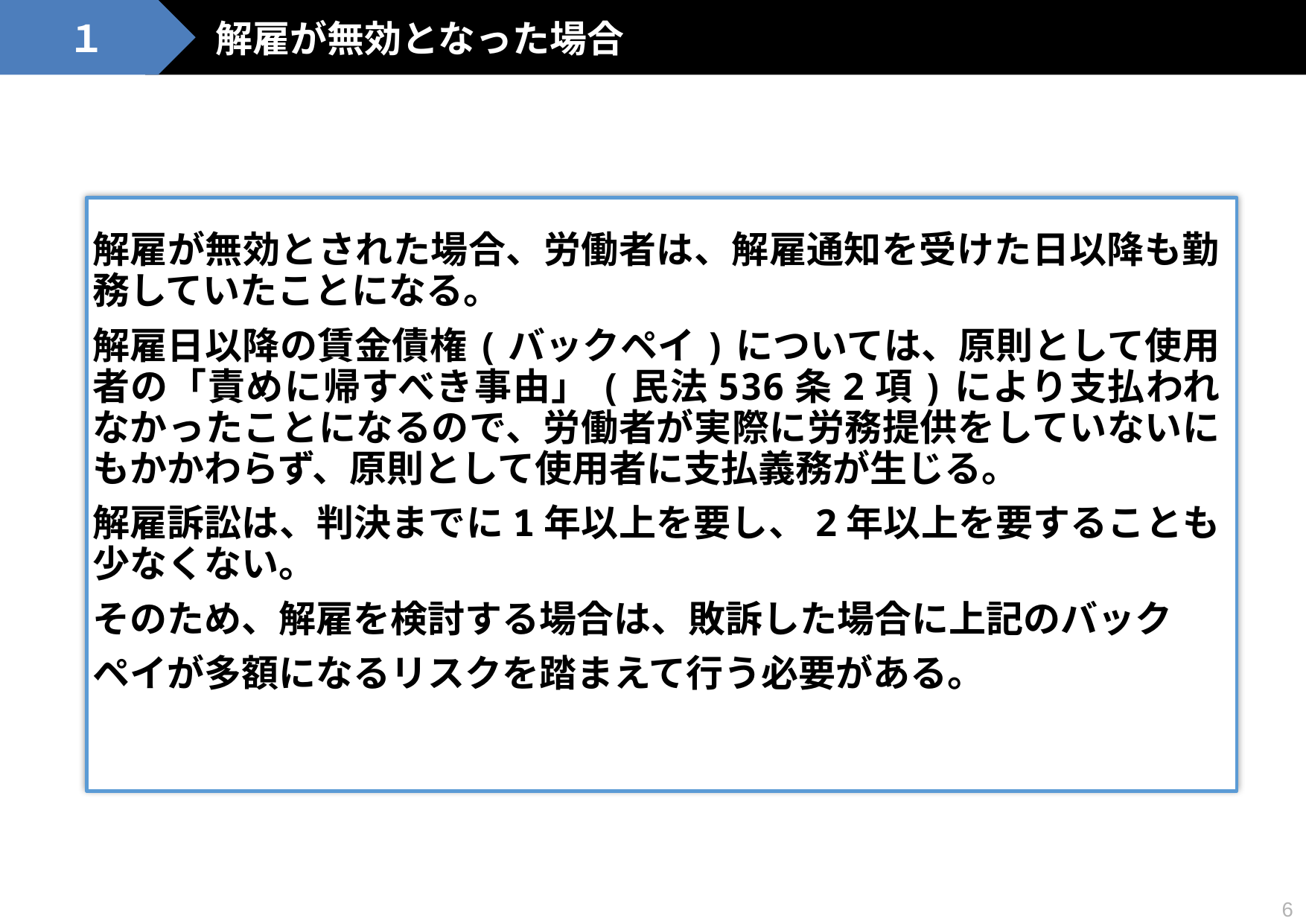

解雇が無効となった場合
１

解雇が無効とされた場合、労働者は、解雇通知を受けた日以降も勤務していたことになる。
解雇日以降の賃金債権(バックペイ)については、原則として使用者の「責めに帰すべき事由」(民法536条2項)により支払われなかったことになるので、労働者が実際に労務提供をしていないにもかかわらず、原則として使用者に支払義務が生じる。
解雇訴訟は、判決までに1年以上を要し、2年以上を要することも少なくない。
そのため、解雇を検討する場合は、敗訴した場合に上記のバック
ペイが多額になるリスクを踏まえて行う必要がある。
6